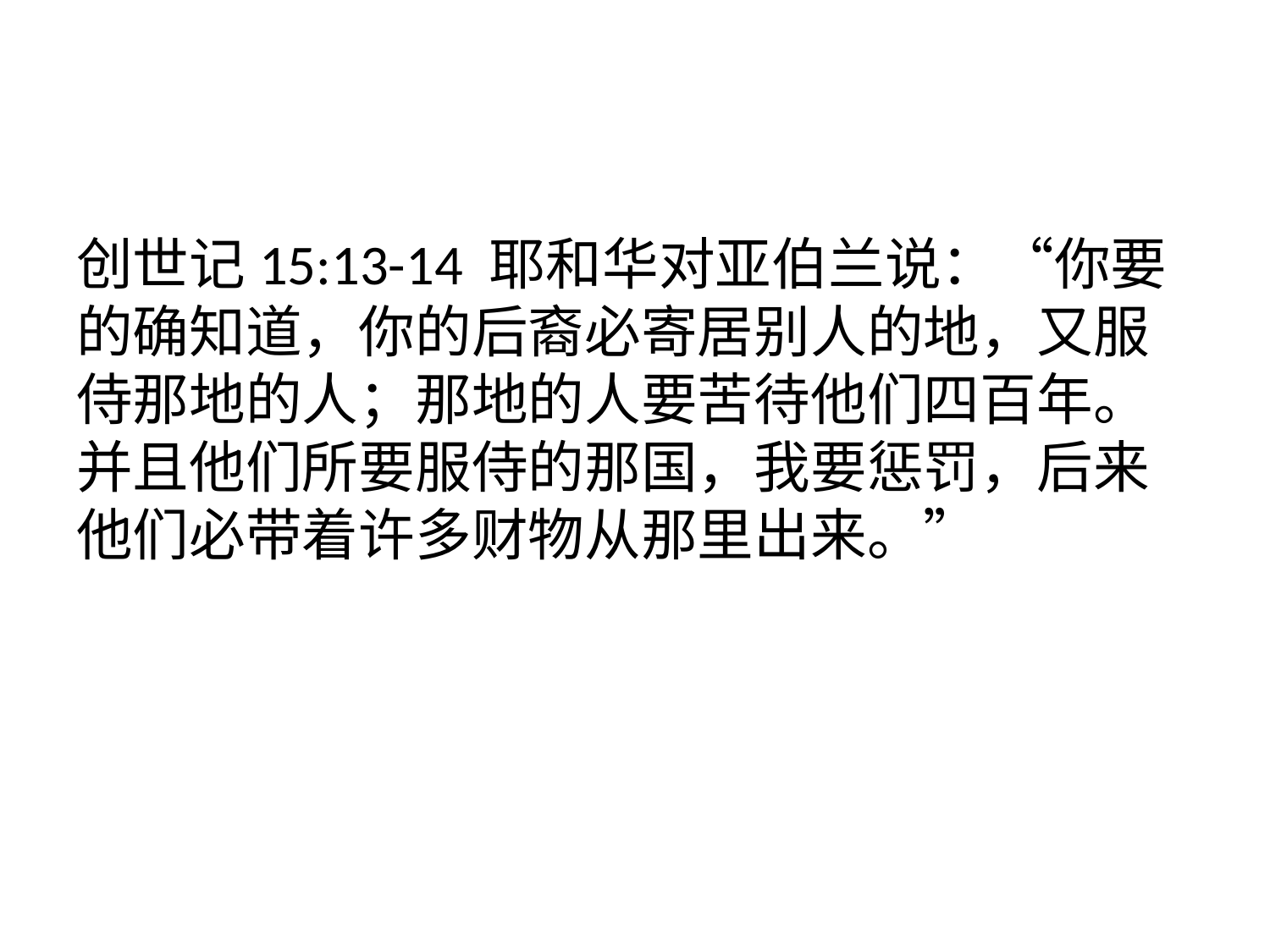

#
创世记15:13-14 耶和华对亚伯兰说：“你要的确知道，你的后裔必寄居别人的地，又服侍那地的人；那地的人要苦待他们四百年。并且他们所要服侍的那国，我要惩罚，后来他们必带着许多财物从那里出来。”